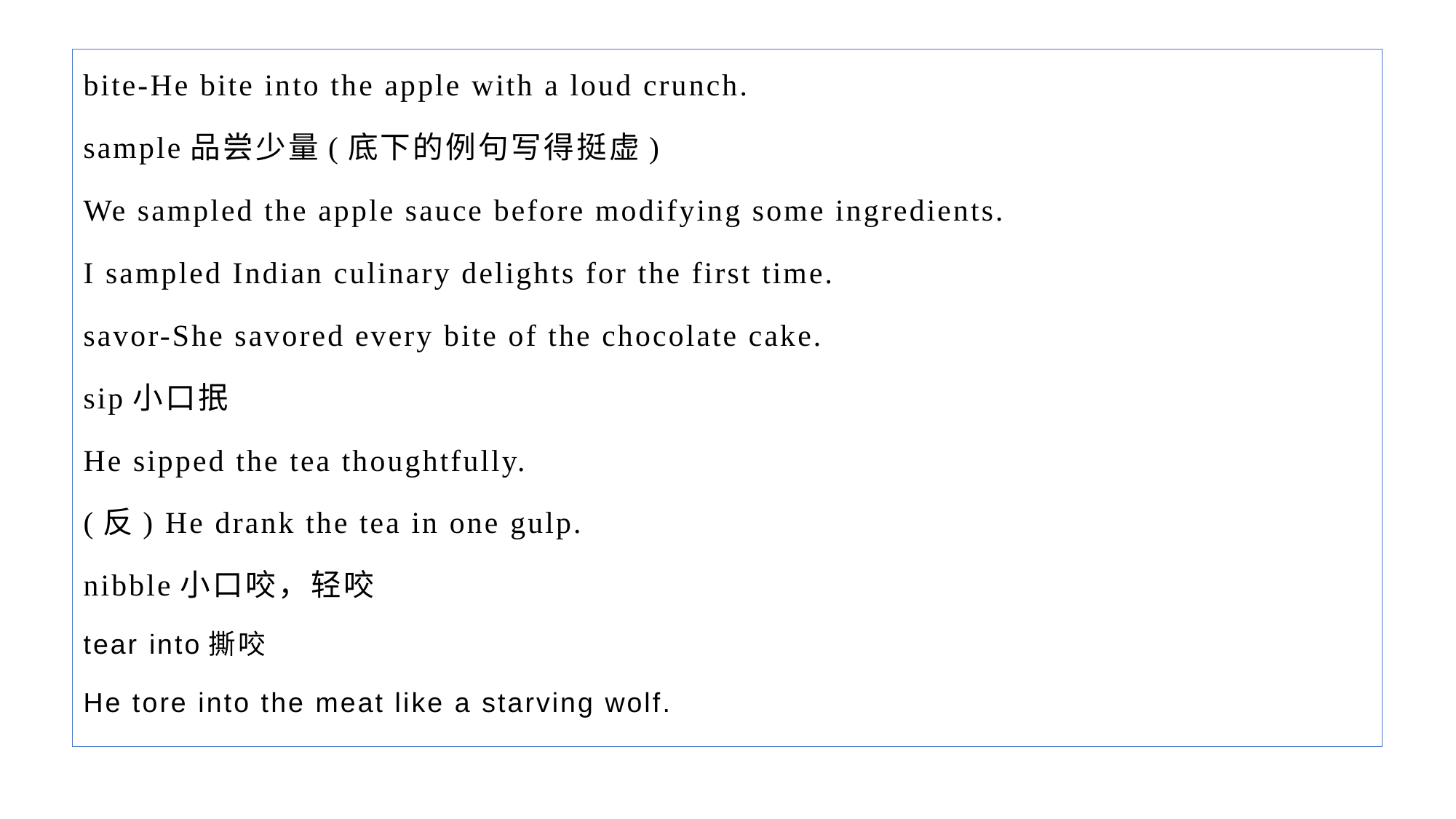

bite-He bite into the apple with a loud crunch.
sample品尝少量(底下的例句写得挺虚)
We sampled the apple sauce before modifying some ingredients.
I sampled Indian culinary delights for the first time.
savor-She savored every bite of the chocolate cake.
sip小口抿
He sipped the tea thoughtfully.
(反) He drank the tea in one gulp.
nibble小口咬，轻咬
tear into撕咬
He tore into the meat like a starving wolf.